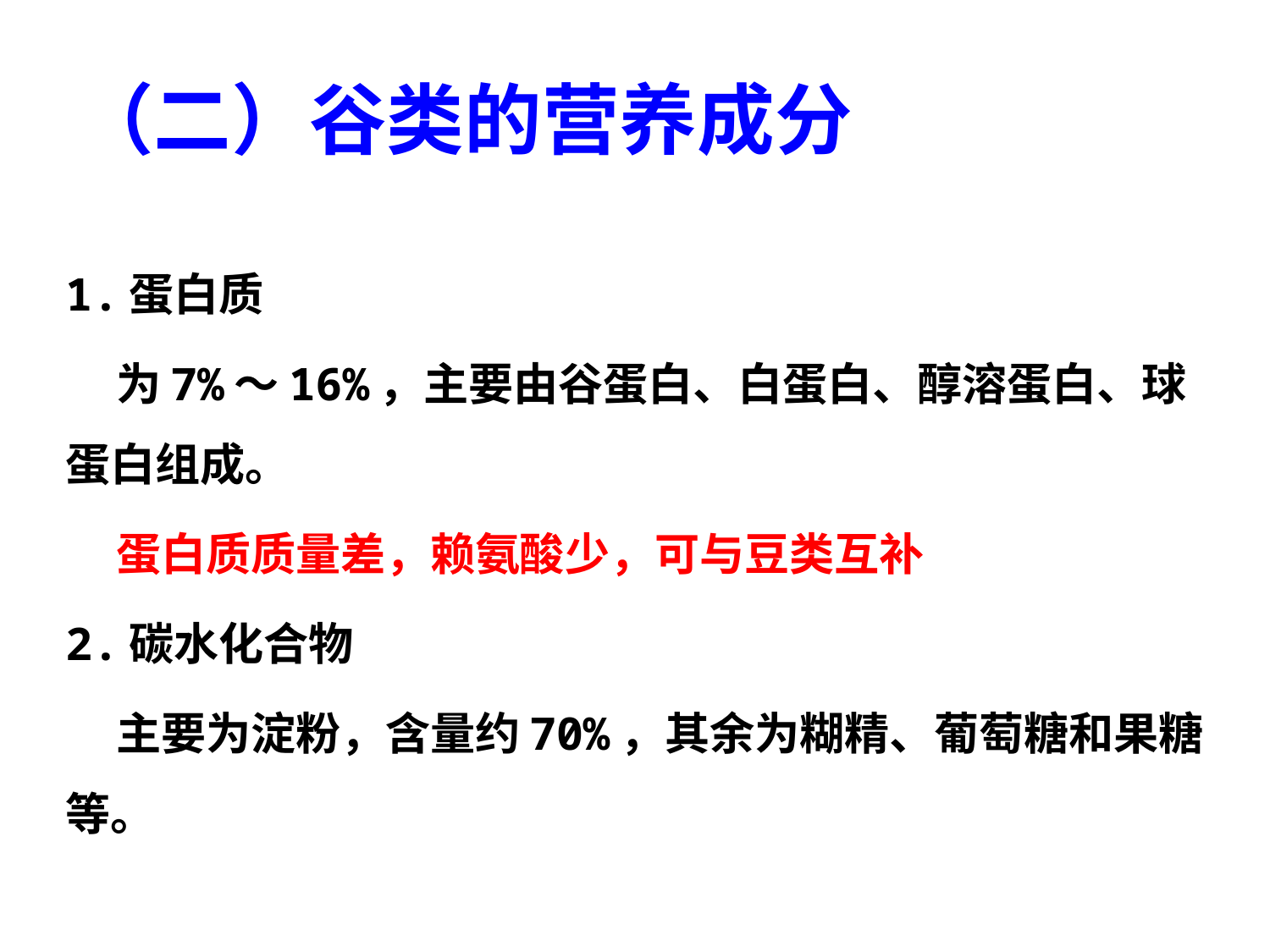

# （二）谷类的营养成分
1.蛋白质
    为7%～16%，主要由谷蛋白、白蛋白、醇溶蛋白、球蛋白组成。
    蛋白质质量差，赖氨酸少，可与豆类互补
2.碳水化合物
    主要为淀粉，含量约70%，其余为糊精、葡萄糖和果糖等。